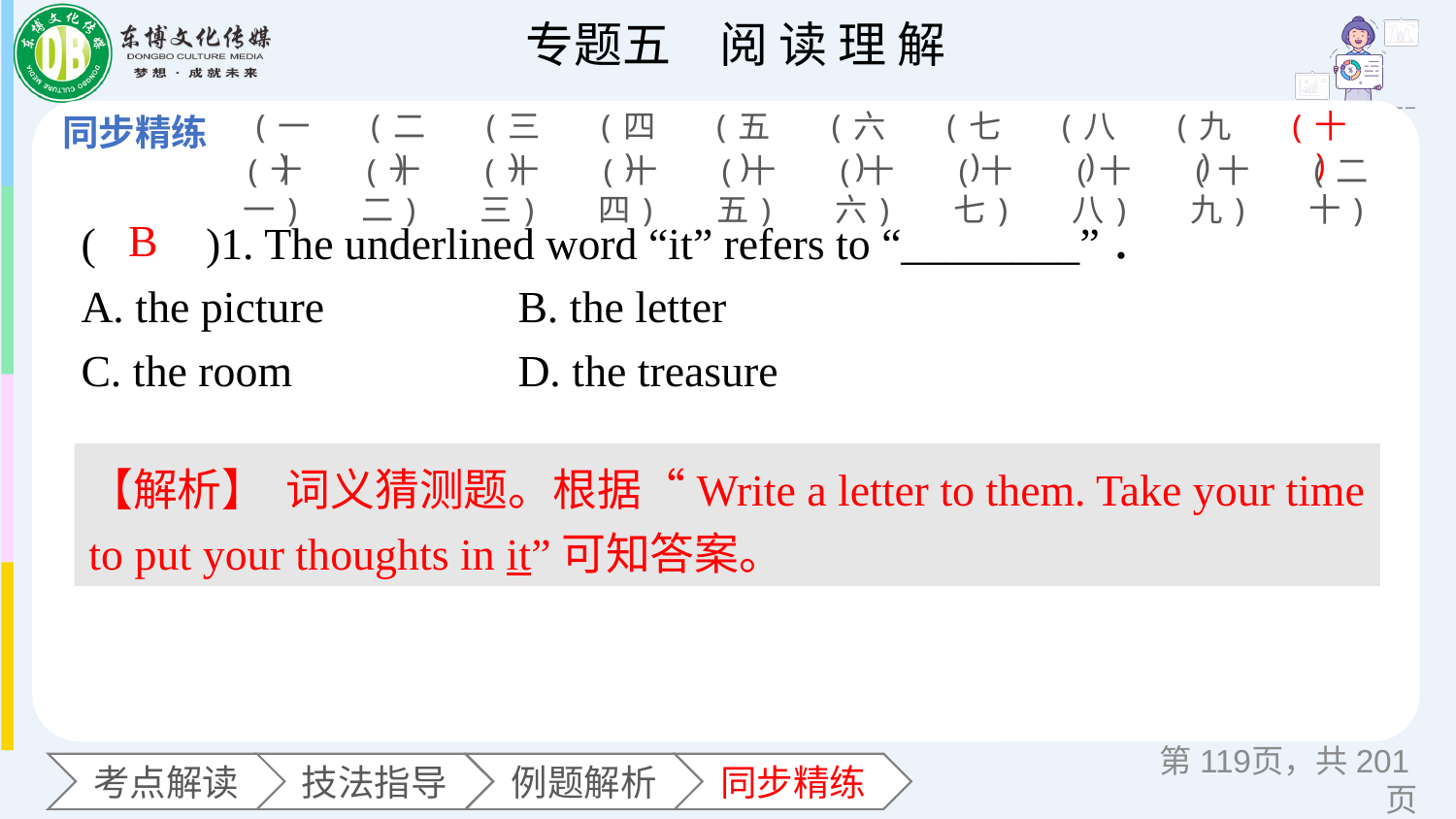

(一)
(二)
(三)
(四)
(五)
(六)
(七)
(八)
(九)
(十)
(十一)
(十二)
(十三)
(十四)
(十五)
(十六)
(十七)
(十八)
(十九)
(二十)
(　　)1. The underlined word “it” refers to “________”．
A. the picture    		B. the letter
C. the room    		D. the treasure
B
【解析】  词义猜测题。根据“Write a letter to them. Take your time to put your thoughts in it”可知答案。
第119页，共201页